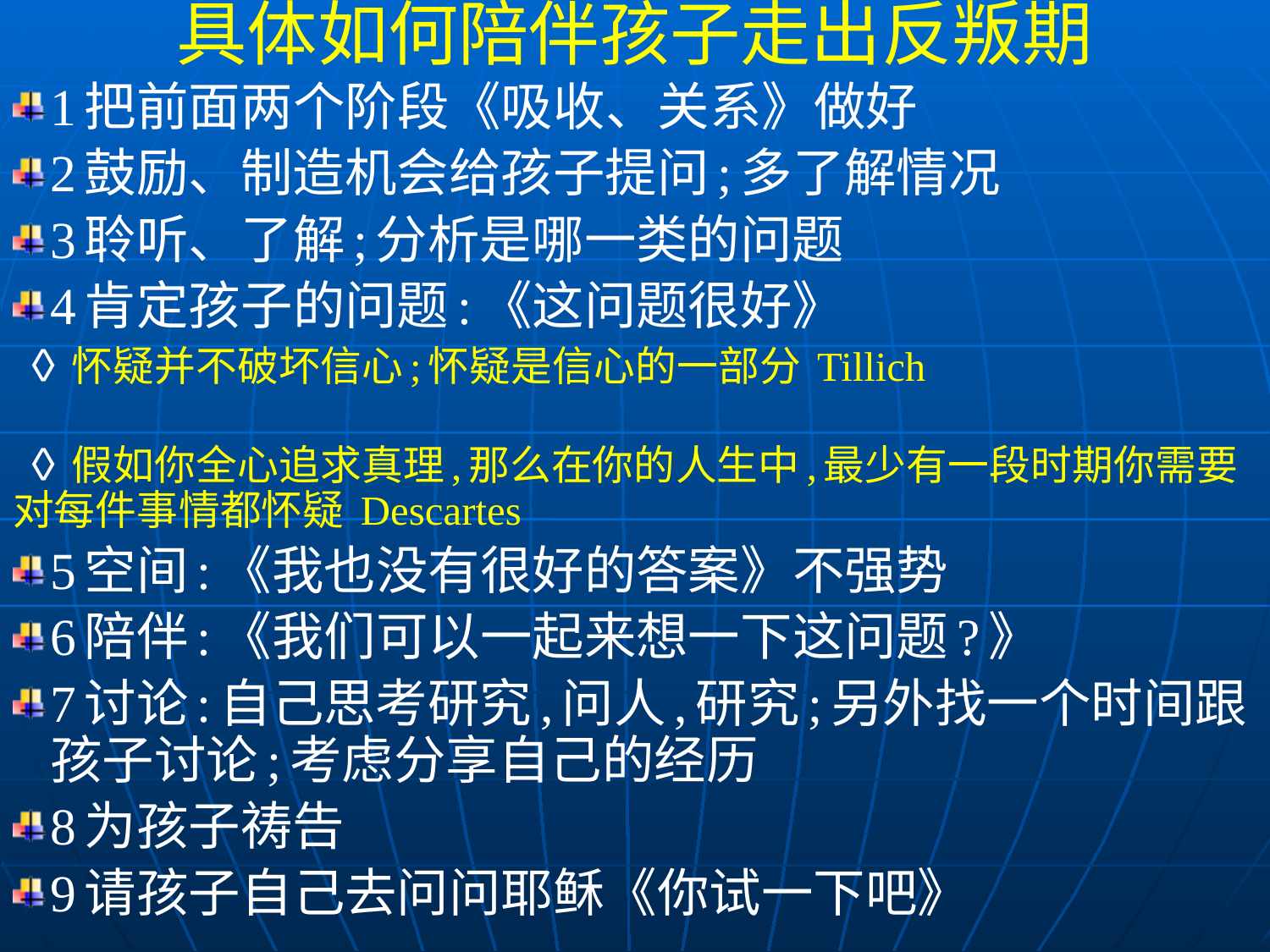

具体如何陪伴孩子走出反叛期
1把前面两个阶段《吸收、关系》做好
2鼓励、制造机会给孩子提问;多了解情况
3聆听、了解;分析是哪一类的问题
4肯定孩子的问题:《这问题很好》
 ◊怀疑并不破坏信心;怀疑是信心的一部分 Tillich
 ◊假如你全心追求真理,那么在你的人生中,最少有一段时期你需要对每件事情都怀疑 Descartes
5空间:《我也没有很好的答案》不强势
6陪伴:《我们可以一起来想一下这问题?》
7讨论:自己思考研究,问人,研究;另外找一个时间跟孩子讨论;考虑分享自己的经历
8为孩子祷告
9请孩子自己去问问耶稣《你试一下吧》